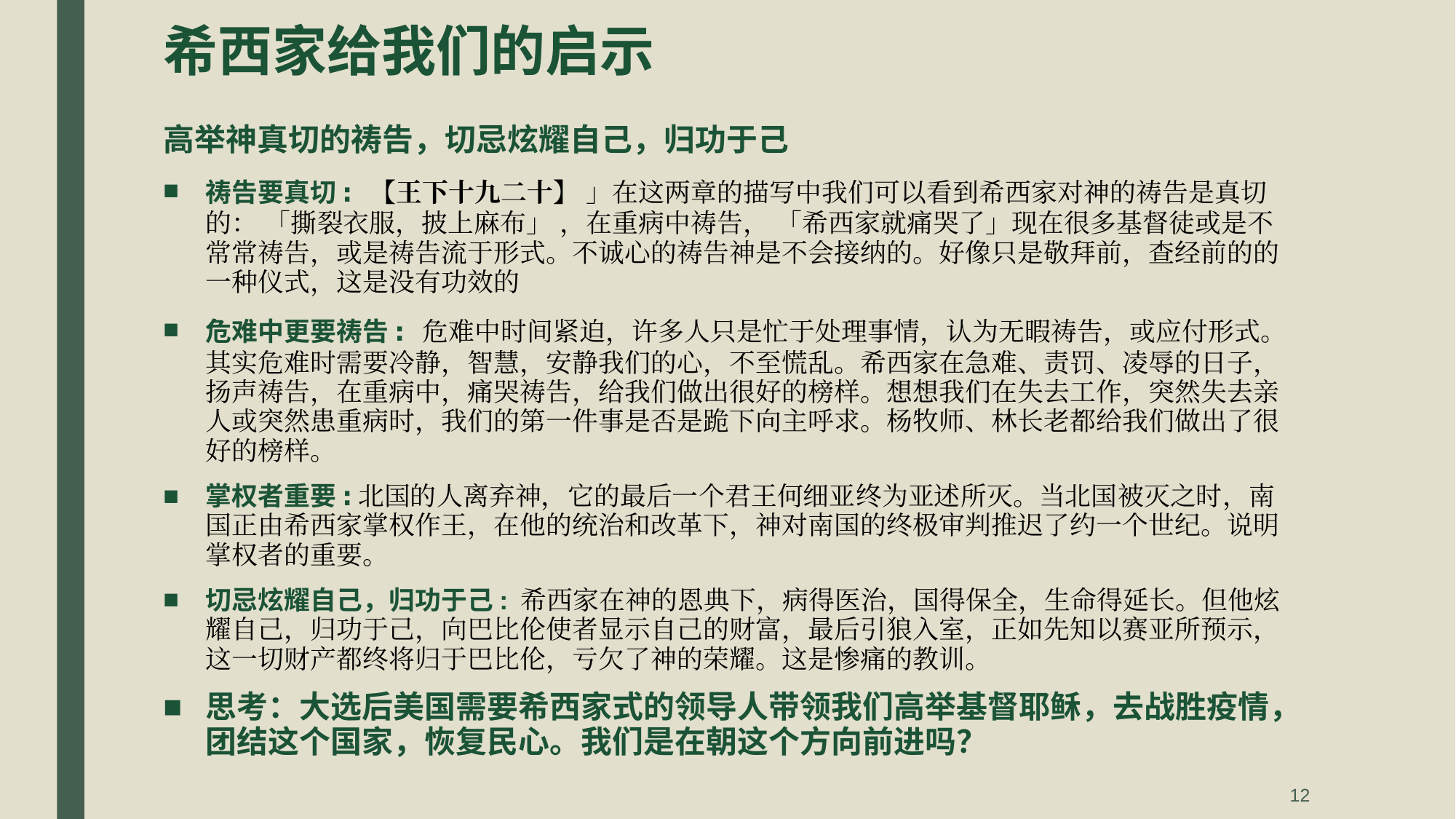

# 希西家给我们的启示
高举神真切的祷告，切忌炫耀自己，归功于己
祷告要真切: 【王下十九二十】 」在这两章的描写中我们可以看到希西家对神的祷告是真切的： 「撕裂衣服，披上麻布」 ，在重病中祷告， 「希西家就痛哭了」现在很多基督徒或是不常常祷告，或是祷告流于形式。不诚心的祷告神是不会接纳的。好像只是敬拜前，查经前的的一种仪式，这是没有功效的
危难中更要祷告: 危难中时间紧迫，许多人只是忙于处理事情，认为无暇祷告，或应付形式。其实危难时需要冷静，智慧，安静我们的心，不至慌乱。希西家在急难、责罚、凌辱的日子，扬声祷告，在重病中，痛哭祷告，给我们做出很好的榜样。想想我们在失去工作，突然失去亲人或突然患重病时，我们的第一件事是否是跪下向主呼求。杨牧师、林长老都给我们做出了很好的榜样。
掌权者重要:北国的人离弃神，它的最后一个君王何细亚终为亚述所灭。当北国被灭之时，南国正由希西家掌权作王，在他的统治和改革下，神对南国的终极审判推迟了约一个世纪。说明掌权者的重要。
切忌炫耀自己，归功于己: 希西家在神的恩典下，病得医治，国得保全，生命得延长。但他炫耀自己，归功于己，向巴比伦使者显示自己的财富，最后引狼入室，正如先知以赛亚所预示，这一切财产都终将归于巴比伦，亏欠了神的荣耀。这是惨痛的教训。
思考：大选后美国需要希西家式的领导人带领我们高举基督耶稣，去战胜疫情，团结这个国家，恢复民心。我们是在朝这个方向前进吗？
12